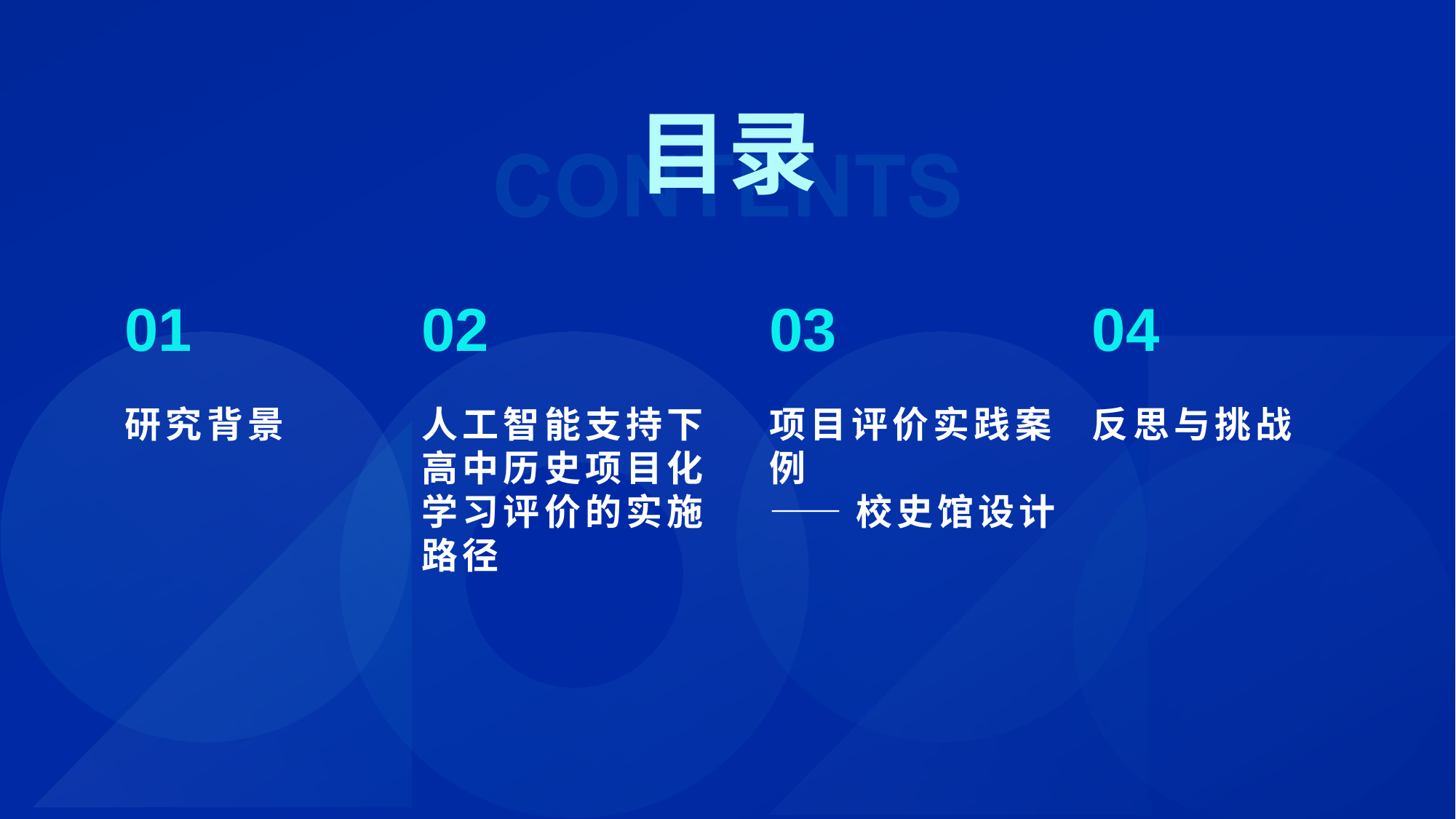

# 目录

01
02
03
04
研究背景
人工智能支持下高中历史项目化学习评价的实施路径
项目评价实践案例
——校史馆设计
反思与挑战